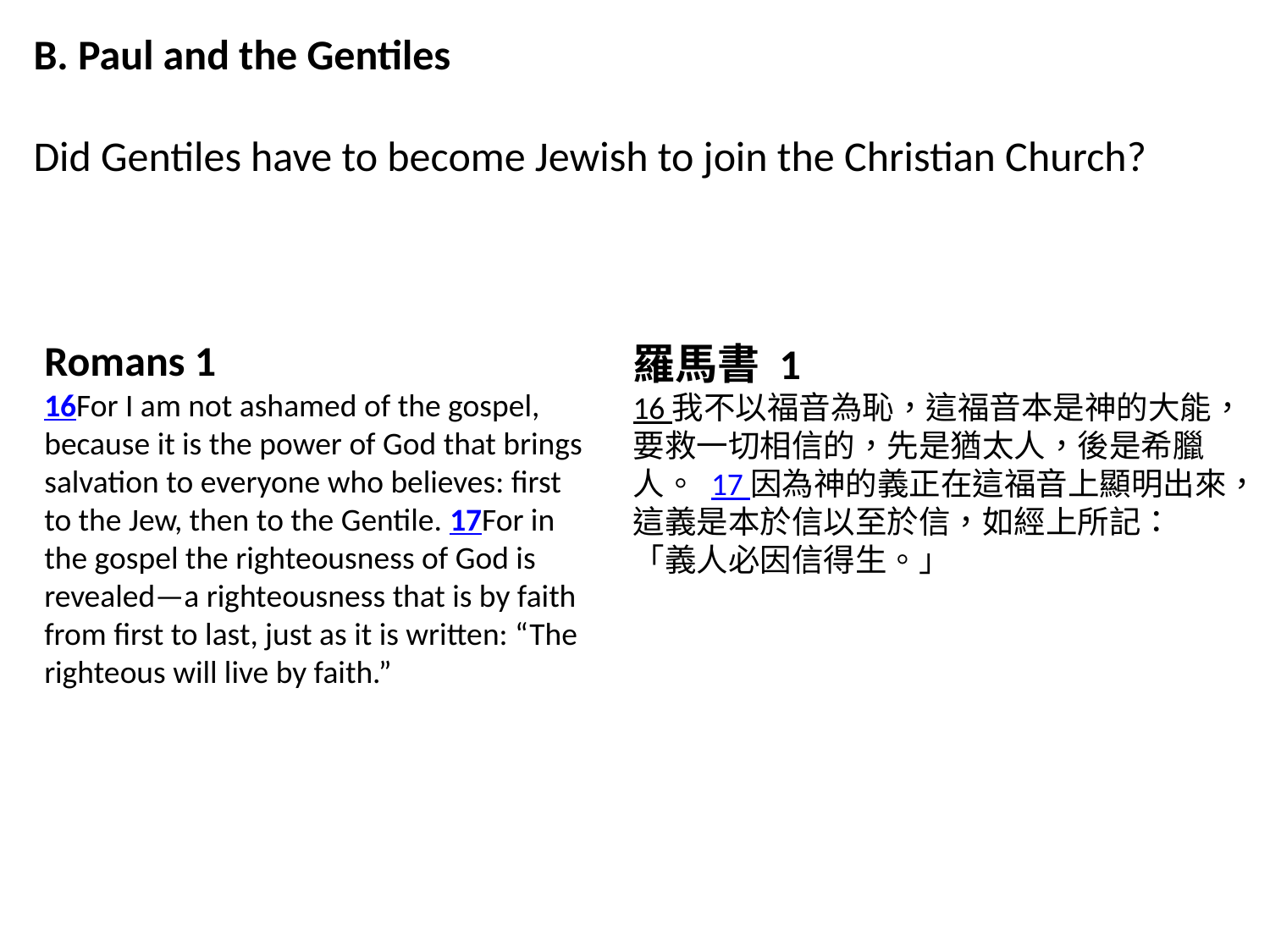

B. Paul and the Gentiles

Did Gentiles have to become Jewish to join the Christian Church?

Romans 1
16For I am not ashamed of the gospel, because it is the power of God that brings salvation to everyone who believes: first to the Jew, then to the Gentile. 17For in the gospel the righteousness of God is revealed—a righteousness that is by faith from first to last, just as it is written: “The righteous will live by faith.”
羅馬書 1
16 我不以福音為恥，這福音本是神的大能，要救一切相信的，先是猶太人，後是希臘人。 17 因為神的義正在這福音上顯明出來，這義是本於信以至於信，如經上所記：「義人必因信得生。」